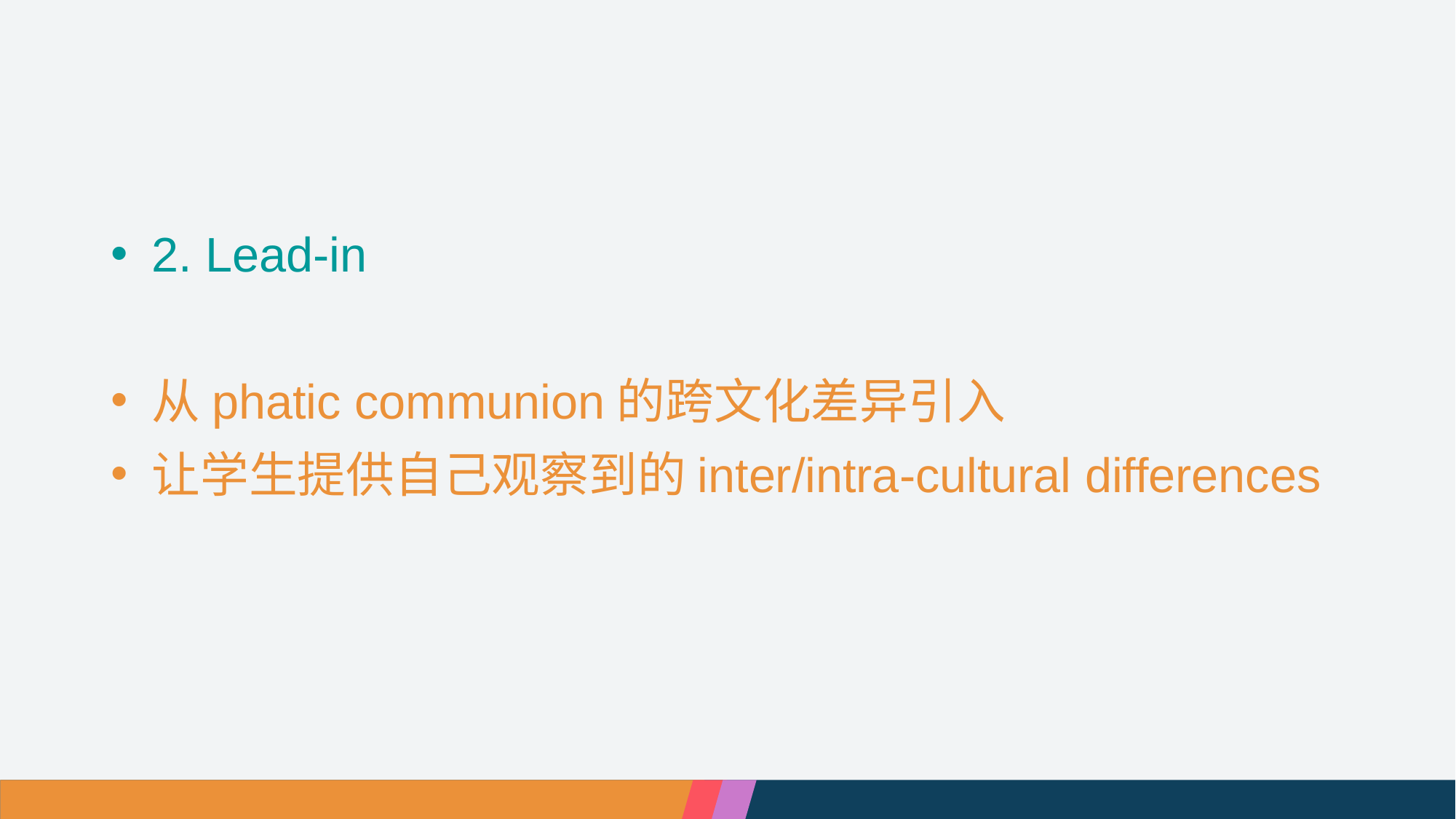

#
2. Lead-in

从phatic communion的跨文化差异引入
让学生提供自己观察到的inter/intra-cultural differences